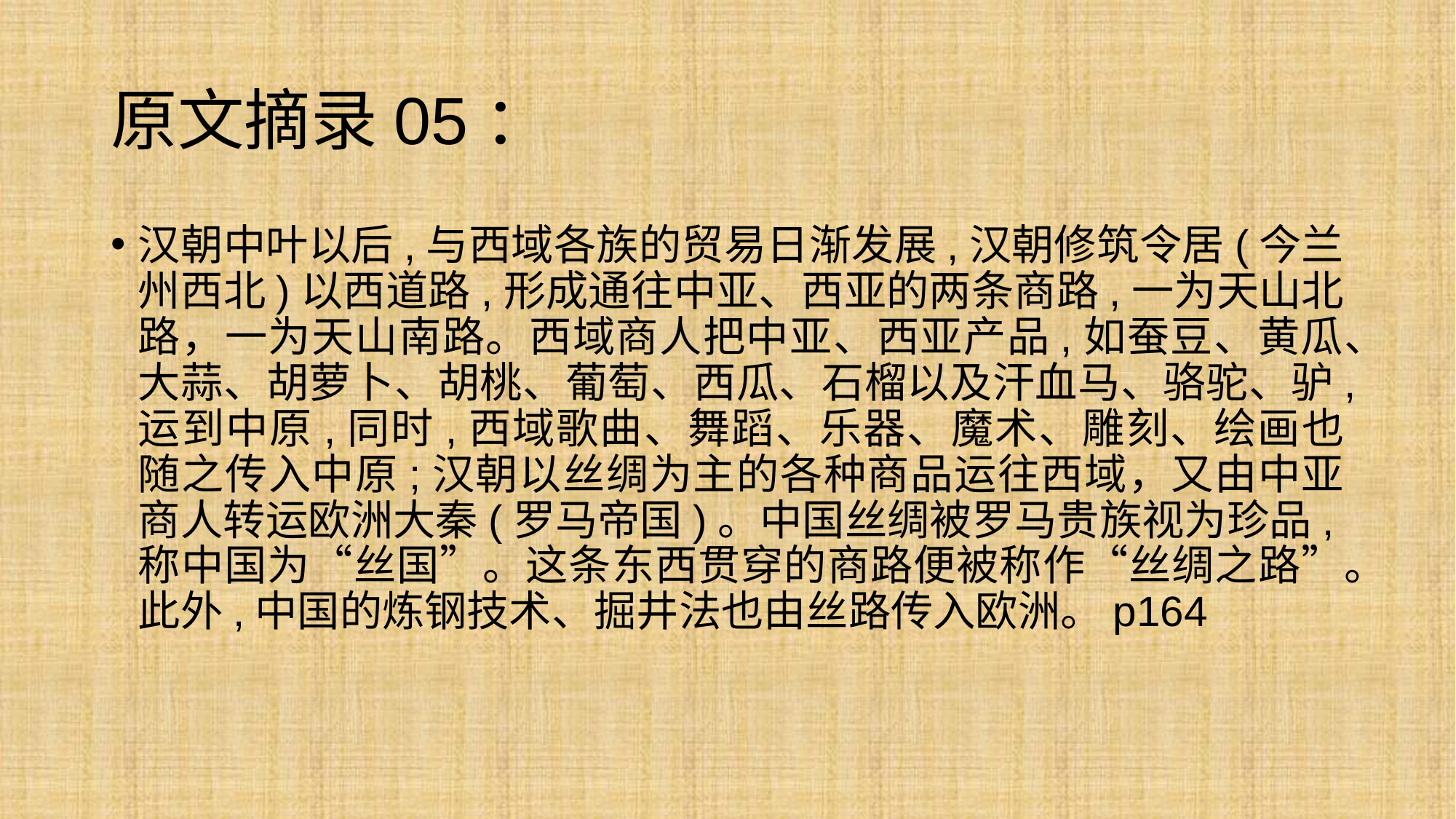

# 原文摘录05：
汉朝中叶以后,与西域各族的贸易日渐发展,汉朝修筑令居(今兰州西北)以西道路,形成通往中亚、西亚的两条商路,一为天山北路，一为天山南路。西域商人把中亚、西亚产品,如蚕豆、黄瓜、大蒜、胡萝卜、胡桃、葡萄、西瓜、石榴以及汗血马、骆驼、驴,运到中原,同时,西域歌曲、舞蹈、乐器、魔术、雕刻、绘画也随之传入中原;汉朝以丝绸为主的各种商品运往西域，又由中亚商人转运欧洲大秦(罗马帝国)。中国丝绸被罗马贵族视为珍品,称中国为“丝国”。这条东西贯穿的商路便被称作“丝绸之路”。此外,中国的炼钢技术、掘井法也由丝路传入欧洲。p164